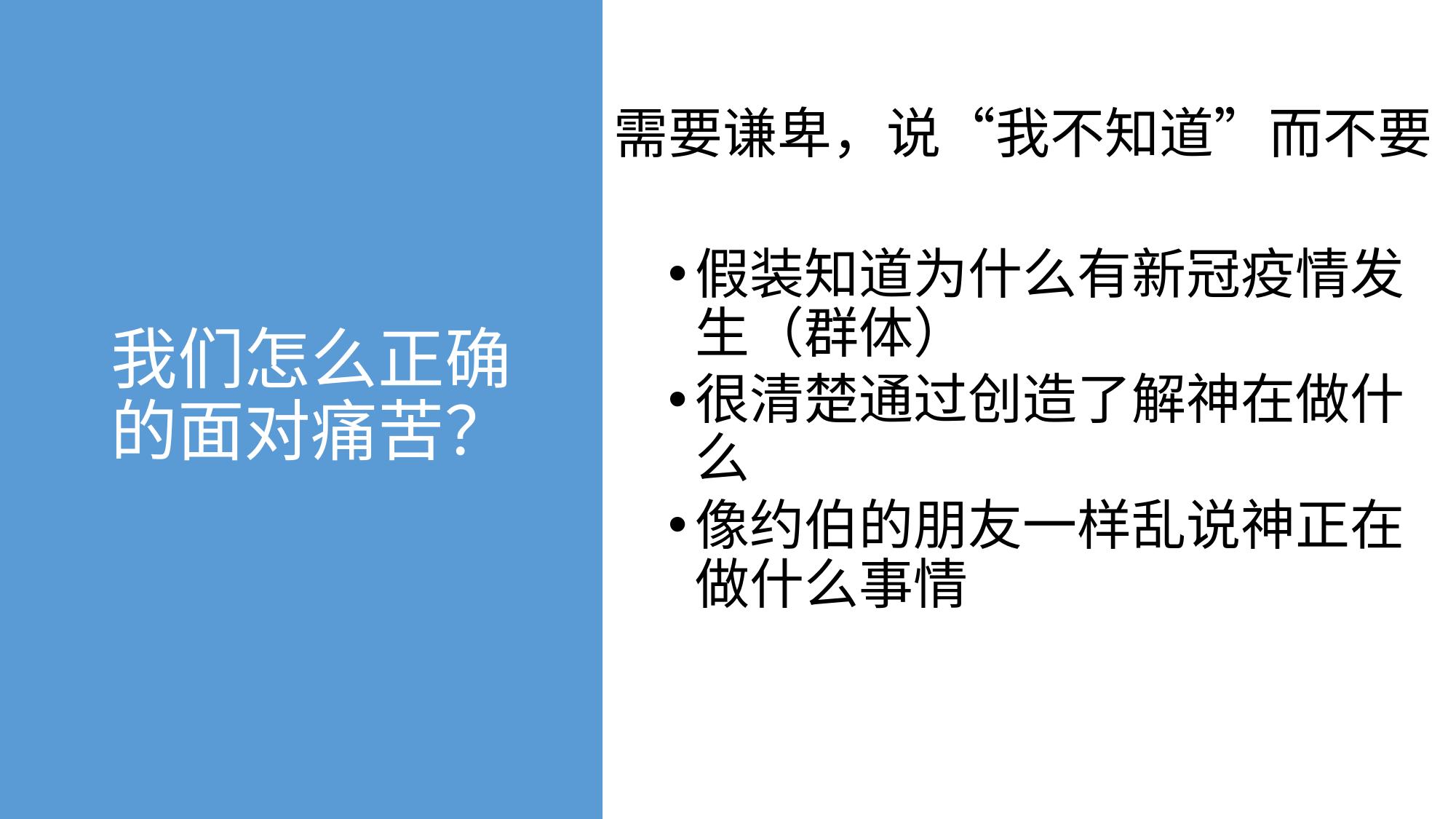

# 我们怎么正确的面对痛苦？
需要谦卑，说“我不知道”而不要

假装知道为什么有新冠疫情发生（群体）
很清楚通过创造了解神在做什么
像约伯的朋友一样乱说神正在做什么事情